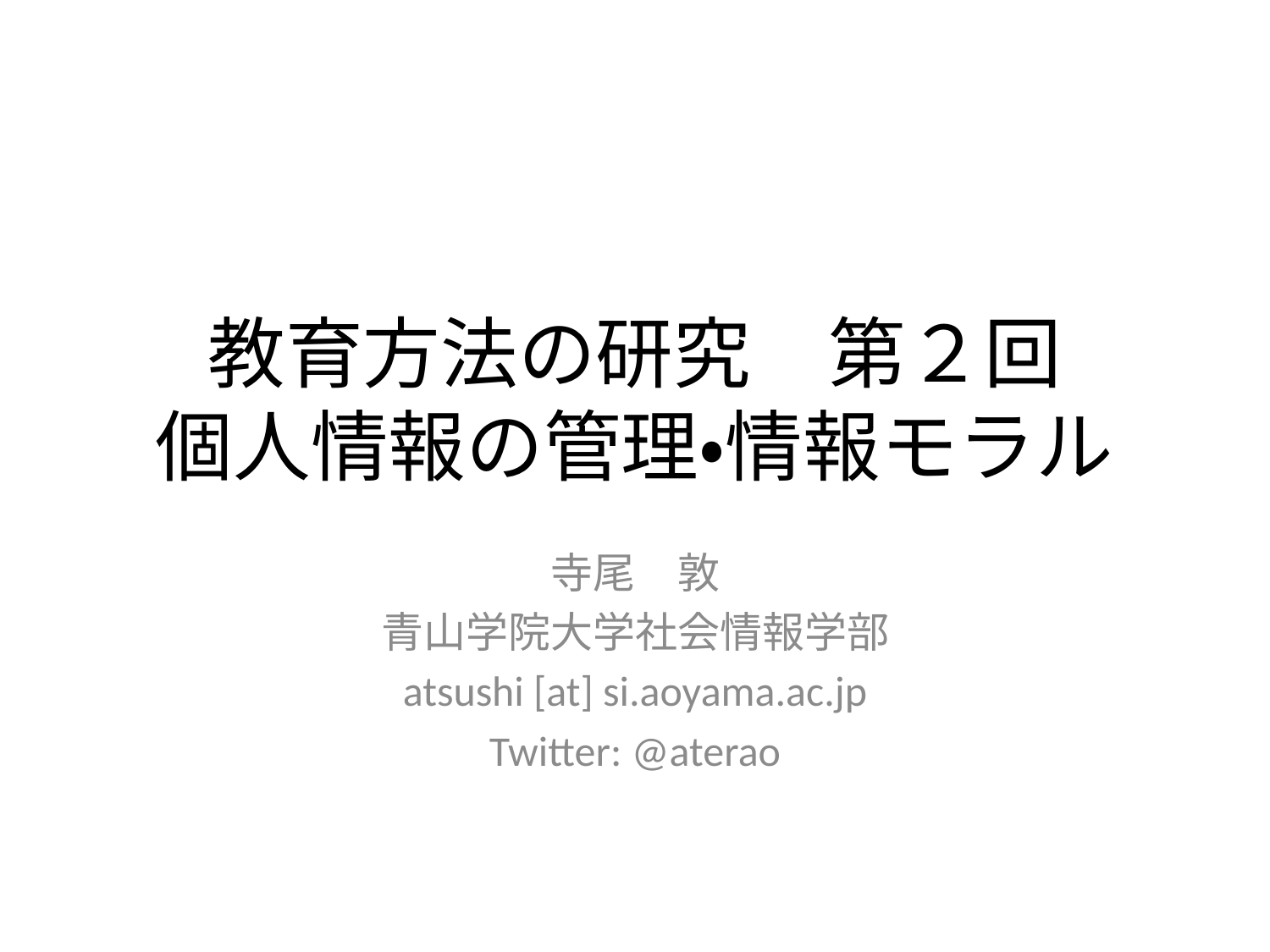

# 教育方法の研究　第２回 個人情報の管理・情報モラル
寺尾　敦
青山学院大学社会情報学部
atsushi [at] si.aoyama.ac.jp
Twitter: @aterao